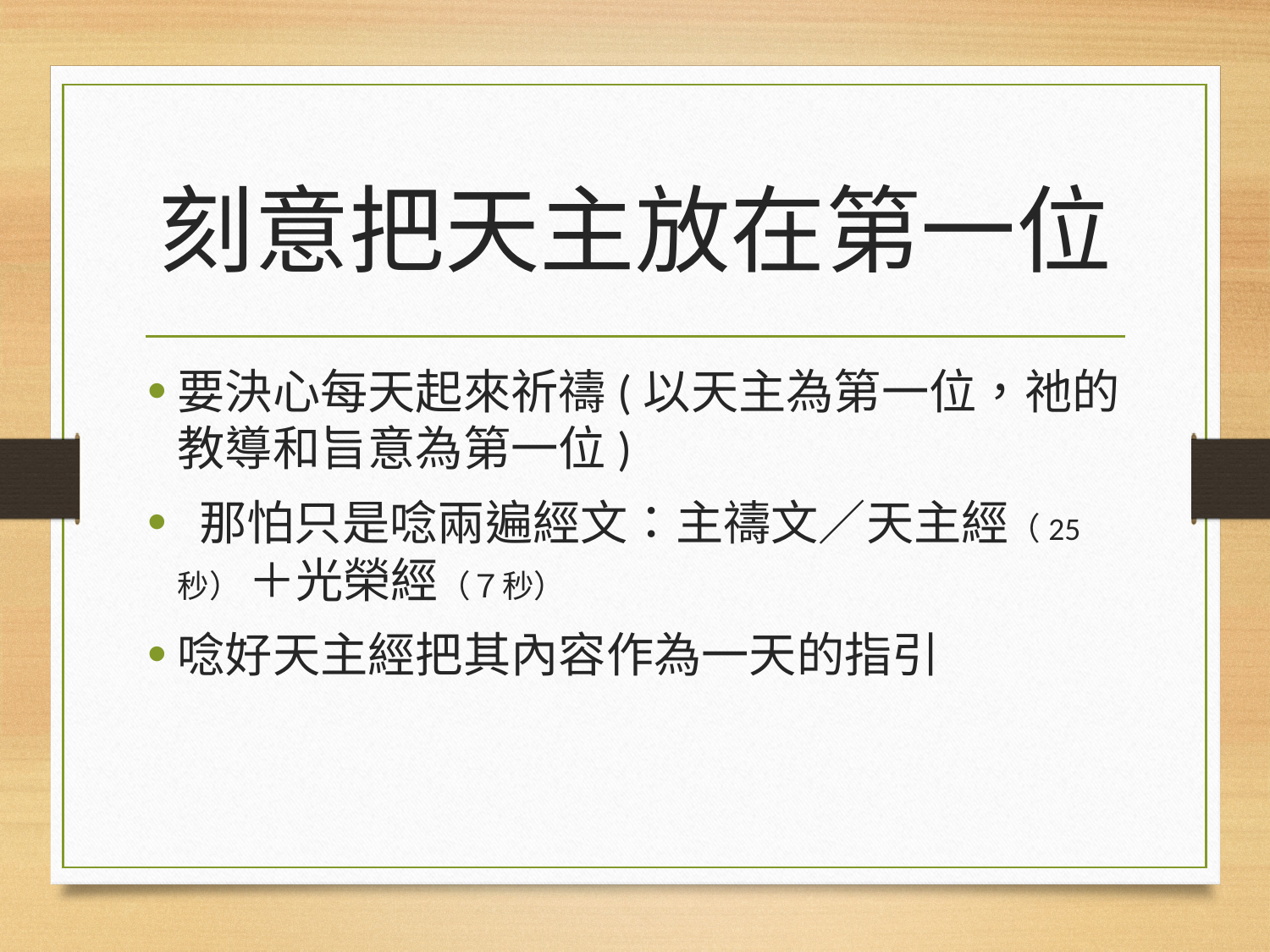

# 刻意把天主放在第一位
要決心每天起來祈禱(以天主為第一位，祂的教導和旨意為第一位)
 那怕只是唸兩遍經文：主禱文／天主經（25秒） ＋光榮經（７秒）
唸好天主經把其內容作為一天的指引